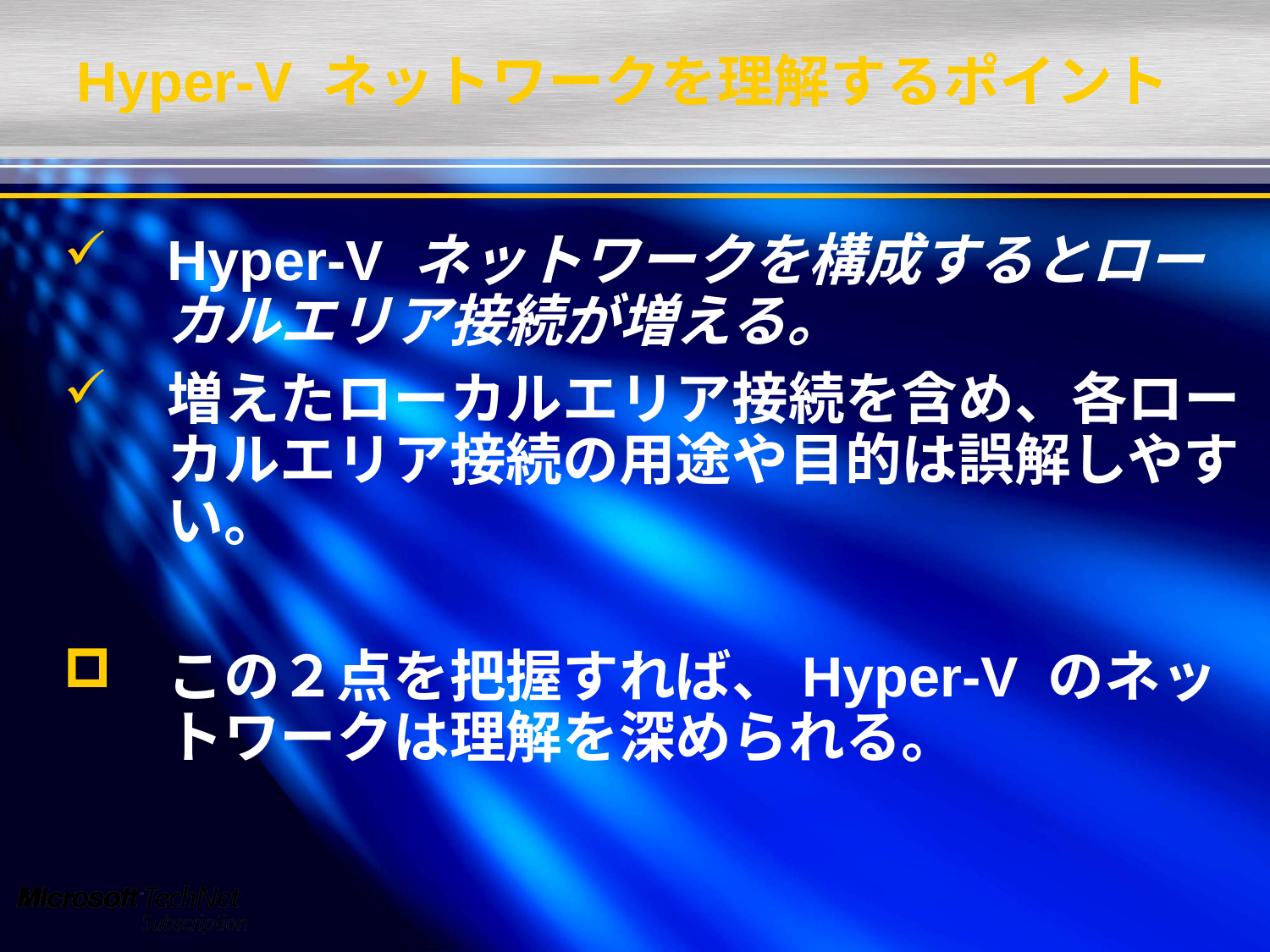

# Hyper-V ネットワークを理解するポイント
Hyper-V ネットワークを構成するとローカルエリア接続が増える。
増えたローカルエリア接続を含め、各ローカルエリア接続の用途や目的は誤解しやすい。

この２点を把握すれば、Hyper-V のネットワークは理解を深められる。